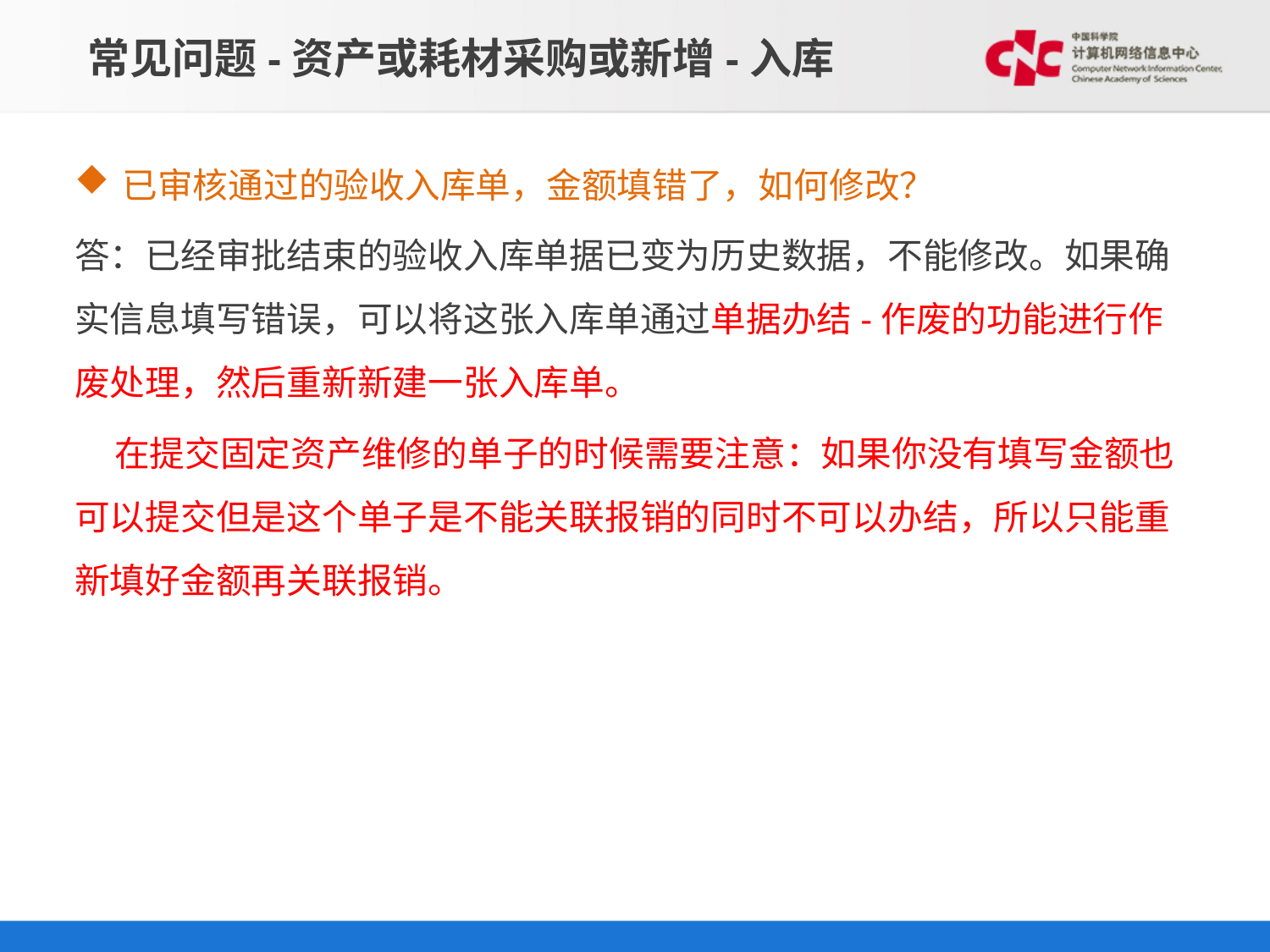

# 常见问题-资产或耗材采购或新增-入库
已审核通过的验收入库单，金额填错了，如何修改？
答：已经审批结束的验收入库单据已变为历史数据，不能修改。如果确实信息填写错误，可以将这张入库单通过单据办结-作废的功能进行作废处理，然后重新新建一张入库单。
    在提交固定资产维修的单子的时候需要注意：如果你没有填写金额也可以提交但是这个单子是不能关联报销的同时不可以办结，所以只能重新填好金额再关联报销。